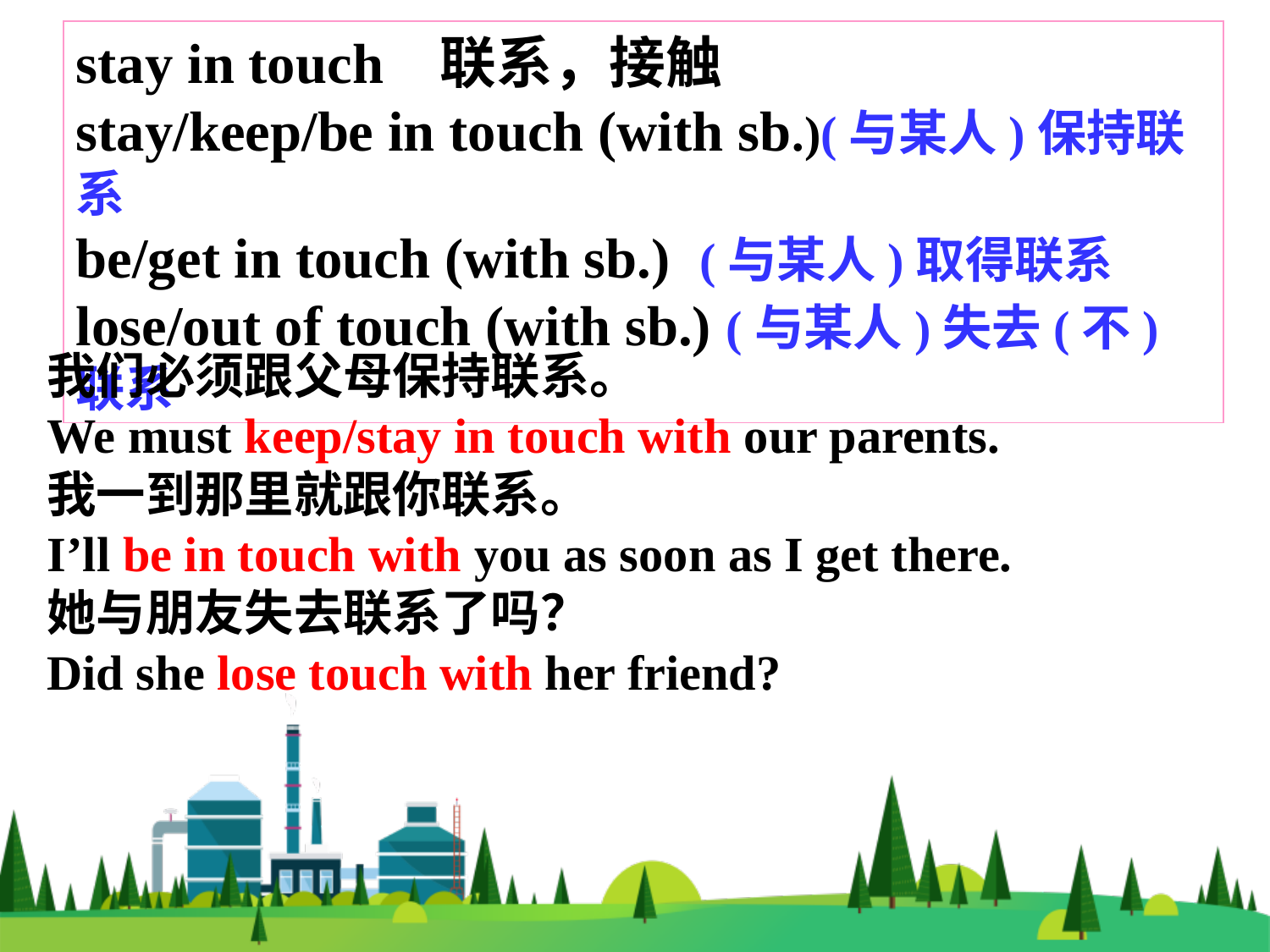

stay in touch   联系，接触
stay/keep/be in touch (with sb.)(与某人)保持联系
be/get in touch (with sb.)  (与某人)取得联系
lose/out of touch (with sb.) (与某人)失去(不)联系
我们必须跟父母保持联系。
We must keep/stay in touch with our parents.
我一到那里就跟你联系。
I’ll be in touch with you as soon as I get there.
她与朋友失去联系了吗？
Did she lose touch with her friend?